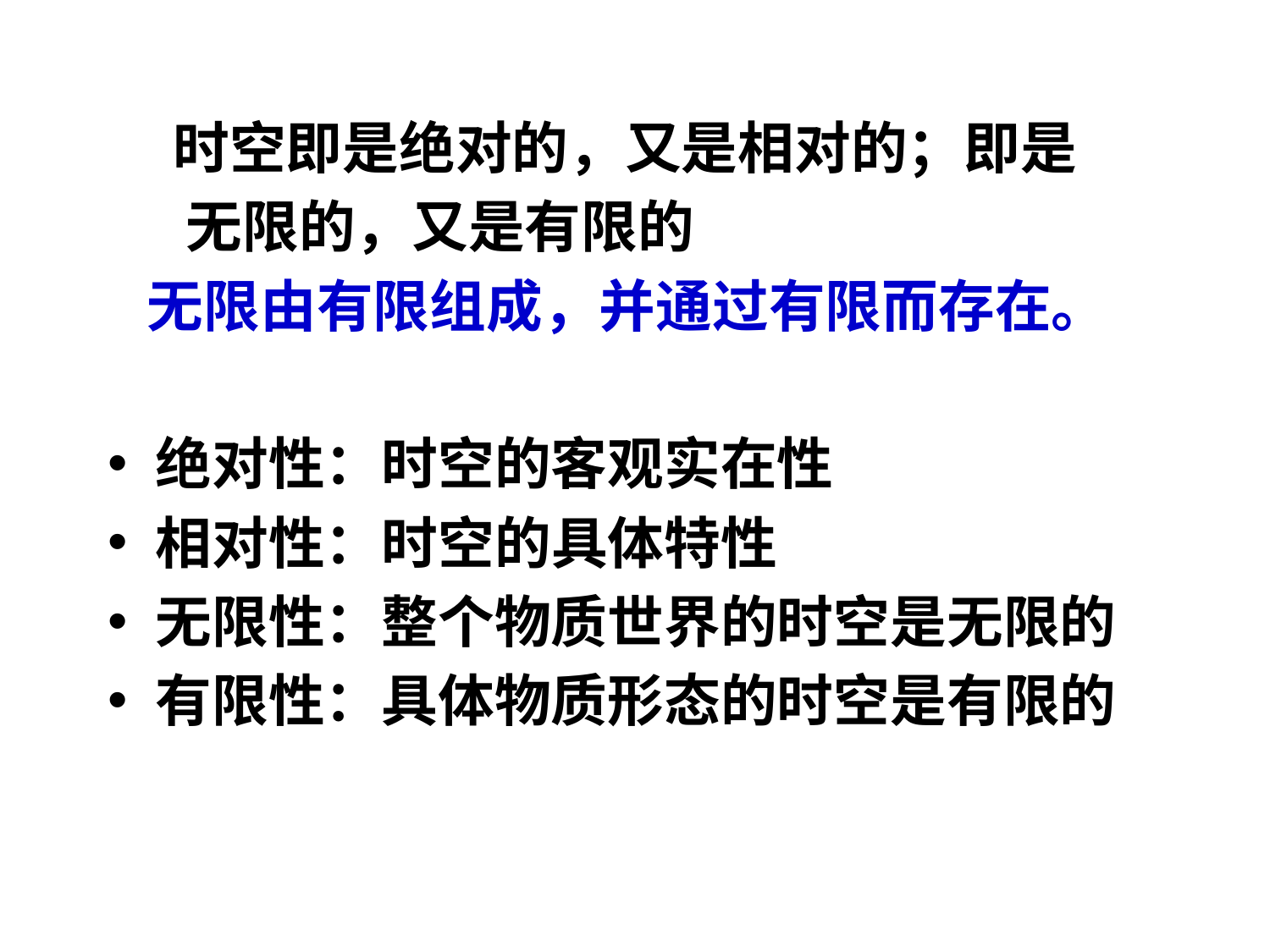

时空即是绝对的，又是相对的；即是
     无限的，又是有限的
  无限由有限组成，并通过有限而存在。

绝对性：时空的客观实在性
相对性：时空的具体特性
无限性：整个物质世界的时空是无限的
有限性：具体物质形态的时空是有限的